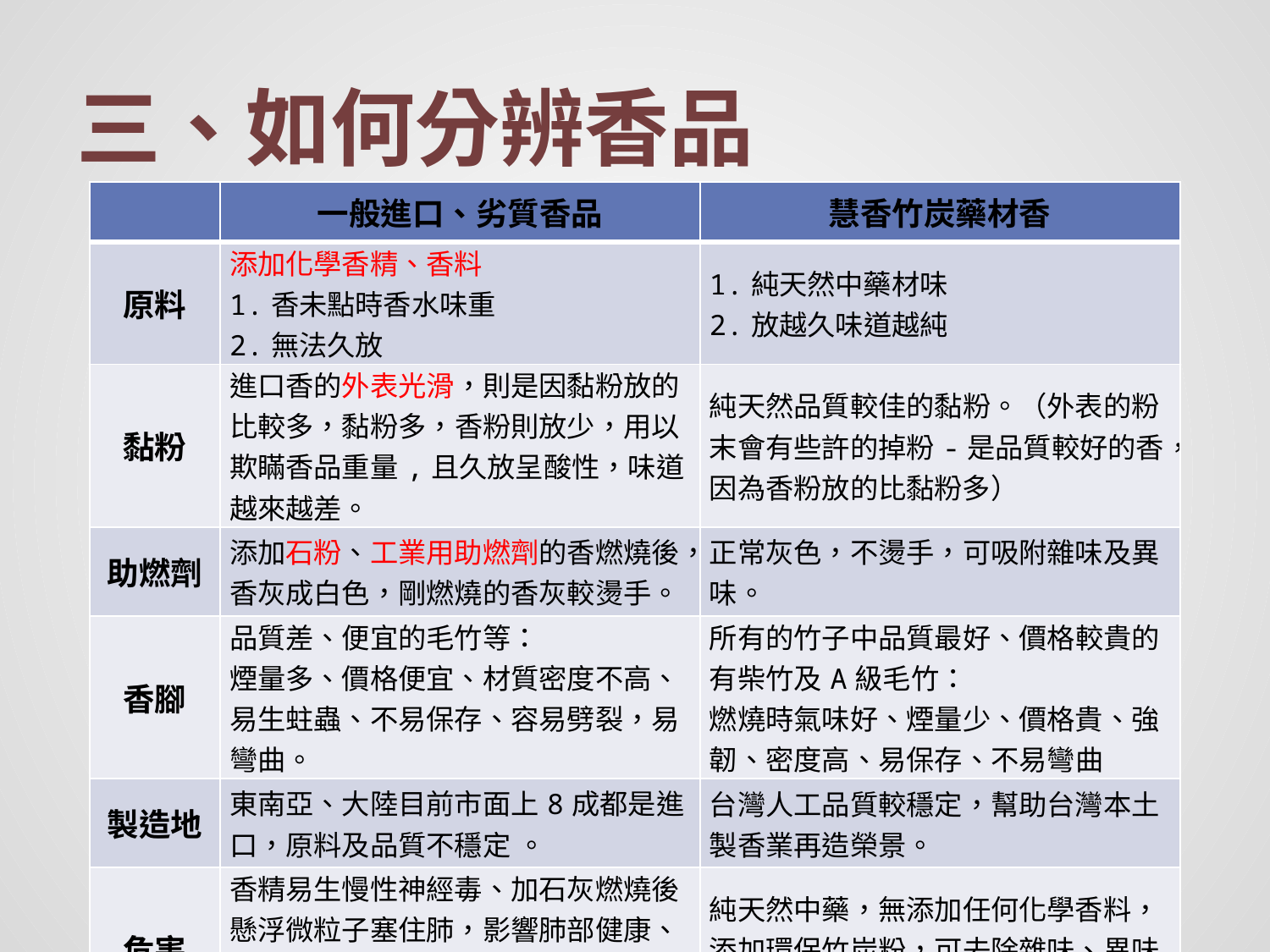

三、如何分辨香品
#
|  | 一般進口、劣質香品 | 慧香竹炭藥材香 |
| --- | --- | --- |
| 原料 | 添加化學香精、香料 1.香未點時香水味重 2.無法久放 | 1.純天然中藥材味 2.放越久味道越純 |
| 黏粉 | 進口香的外表光滑，則是因黏粉放的比較多，黏粉多，香粉則放少，用以欺瞞香品重量,且久放呈酸性，味道越來越差。 | 純天然品質較佳的黏粉。（外表的粉末會有些許的掉粉-是品質較好的香，因為香粉放的比黏粉多） |
| 助燃劑 | 添加石粉、工業用助燃劑的香燃燒後，香灰成白色，剛燃燒的香灰較燙手。 | 正常灰色，不燙手，可吸附雜味及異味。 |
| 香腳 | 品質差、便宜的毛竹等： 煙量多、價格便宜、材質密度不高、易生蛀蟲、不易保存、容易劈裂，易彎曲。 | 所有的竹子中品質最好、價格較貴的有柴竹及A級毛竹： 燃燒時氣味好、煙量少、價格貴、強韌、密度高、易保存、不易彎曲 |
| 製造地 | 東南亞、大陸目前市面上8成都是進口，原料及品質不穩定 。 | 台灣人工品質較穩定，幫助台灣本土製香業再造榮景。 |
| 危害 | 香精易生慢性神經毒、加石灰燃燒後懸浮微粒子塞住肺，影響肺部健康、煙多影響空氣品質，易造成慢性支氣管炎。 | 純天然中藥，無添加任何化學香料，添加環保竹炭粉，可去除雜味、異味及降低廢氣量。 |